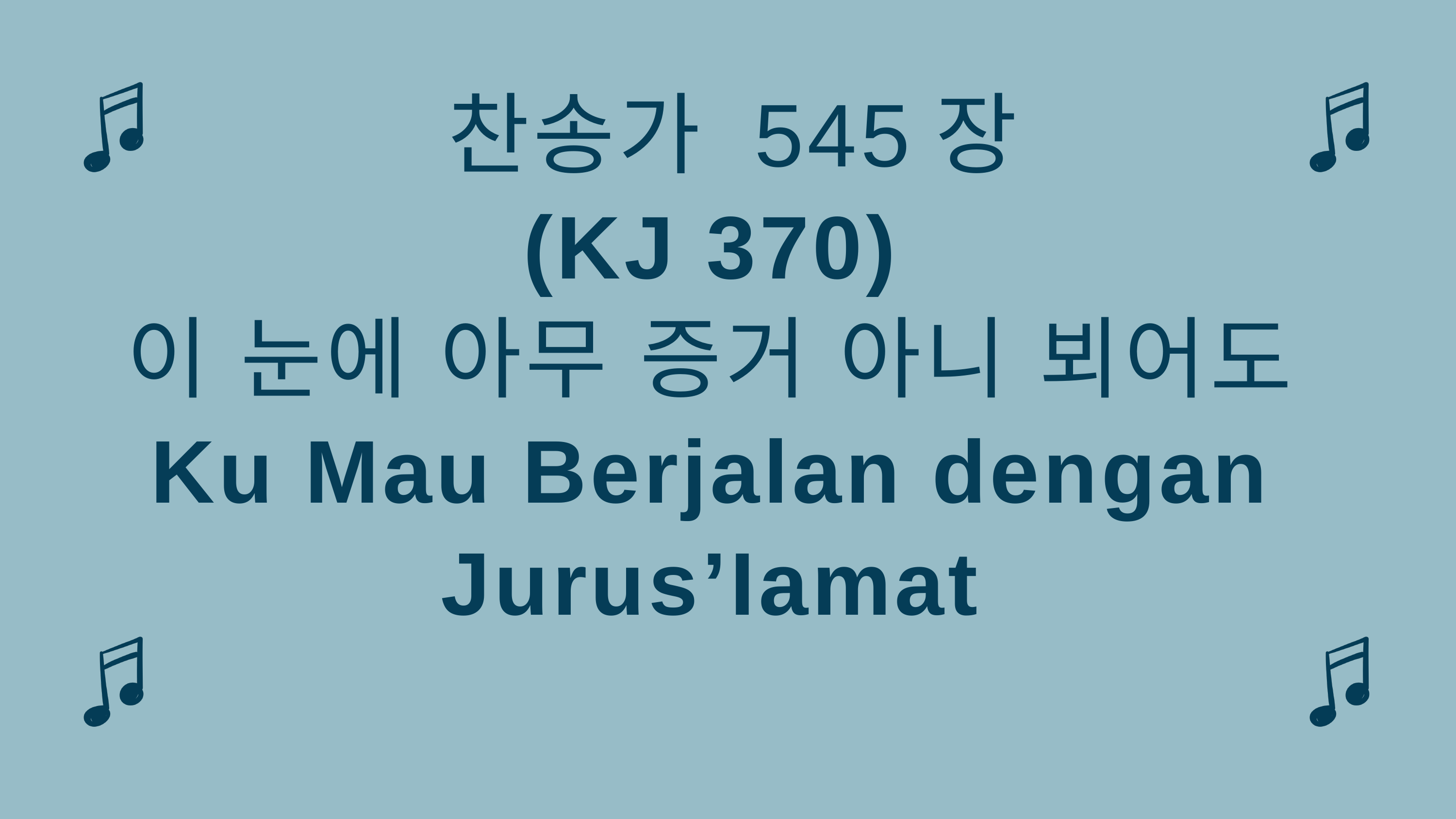

찬송가 545장
(KJ 370)
이 눈에 아무 증거 아니 뵈어도
Ku Mau Berjalan dengan
Jurus’Iamat